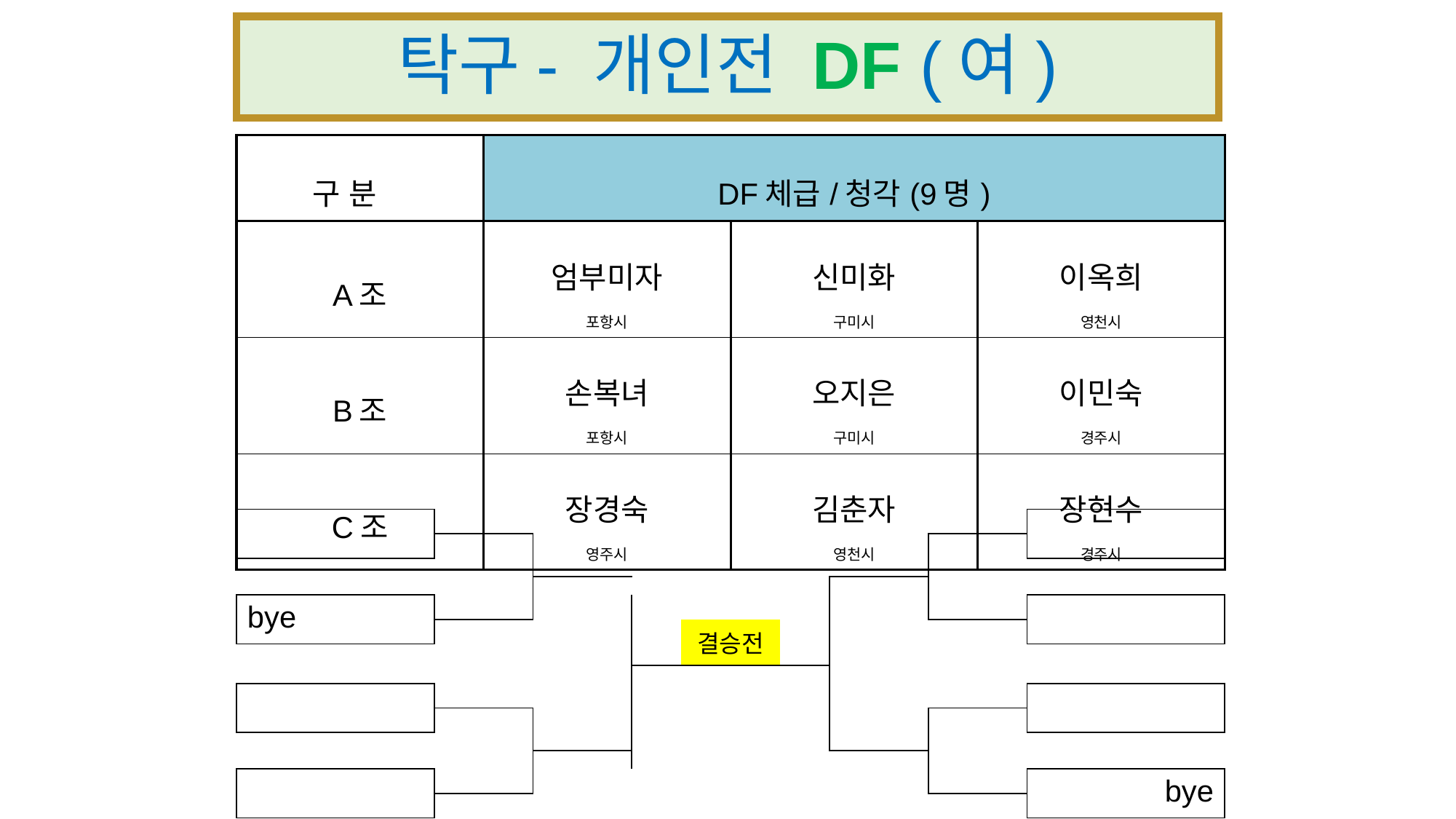

# 탁구- 개인전 DF (여)
| 구 분 | DF체급/청각(9명) |  |  |
| --- | --- | --- | --- |
| A조 | 엄부미자 포항시 | 신미화 구미시 | 이옥희 영천시 |
| B조 | 손복녀 포항시 | 오지은 구미시 | 이민숙 경주시 |
| C조 | 장경숙 영주시 | 김춘자 영천시 | 장현수 경주시 |
|  |  |  |  |  |  |  |  |  |  |  |  |
| --- | --- | --- | --- | --- | --- | --- | --- | --- | --- | --- | --- |
|  |  |  |  |  |  |  |  |  |  |  |  |
|  |  |  |  |  |  |  |  |  |  |  |  |
|  |  |  |  |  |  |  |  |  |  |  |  |
| bye |  |  |  |  |  |  |  |  |  |  |  |
|  |  |  |  |  | 결승전 |  |  |  |  |  |  |
|  |  |  |  |  |  |  |  |  |  |  |  |
|  |  |  |  |  |  |  |  |  |  |  |  |
|  |  |  |  |  |  |  |  |  |  |  |  |
|  |  |  |  |  |  |  |  |  |  |  |  |
|  |  |  |  |  |  |  |  |  |  |  |  |
|  |  |  |  |  |  |  |  |  |  |  |  |
|  |  |  |  |  |  |  |  |  |  | bye |  |
|  |  |  |  |  |  |  |  |  |  |  |  |